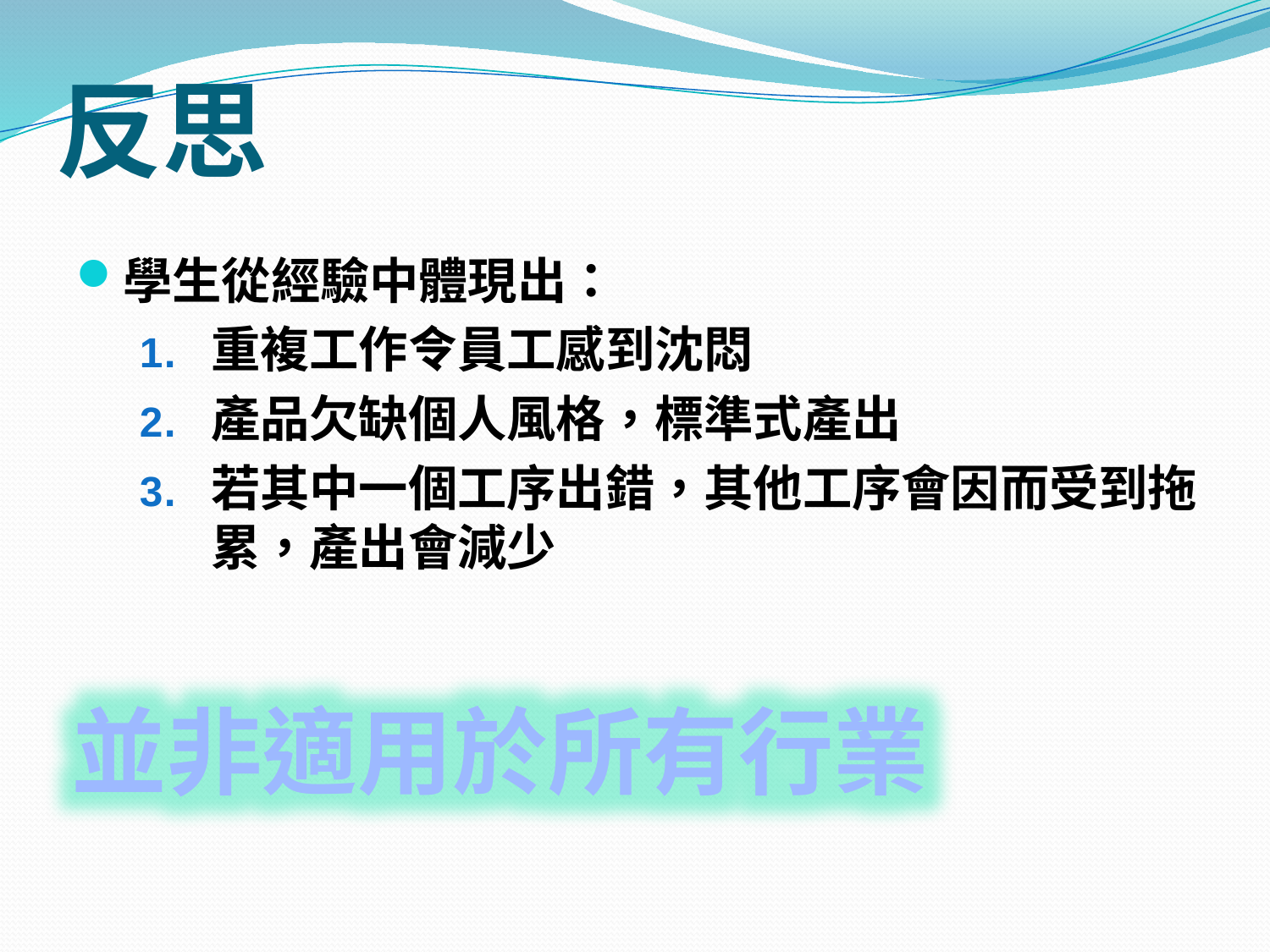

# 反思
學生從經驗中體現出：
重複工作令員工感到沈悶
產品欠缺個人風格，標準式產出
若其中一個工序出錯，其他工序會因而受到拖累，產出會減少

並非適用於所有行業